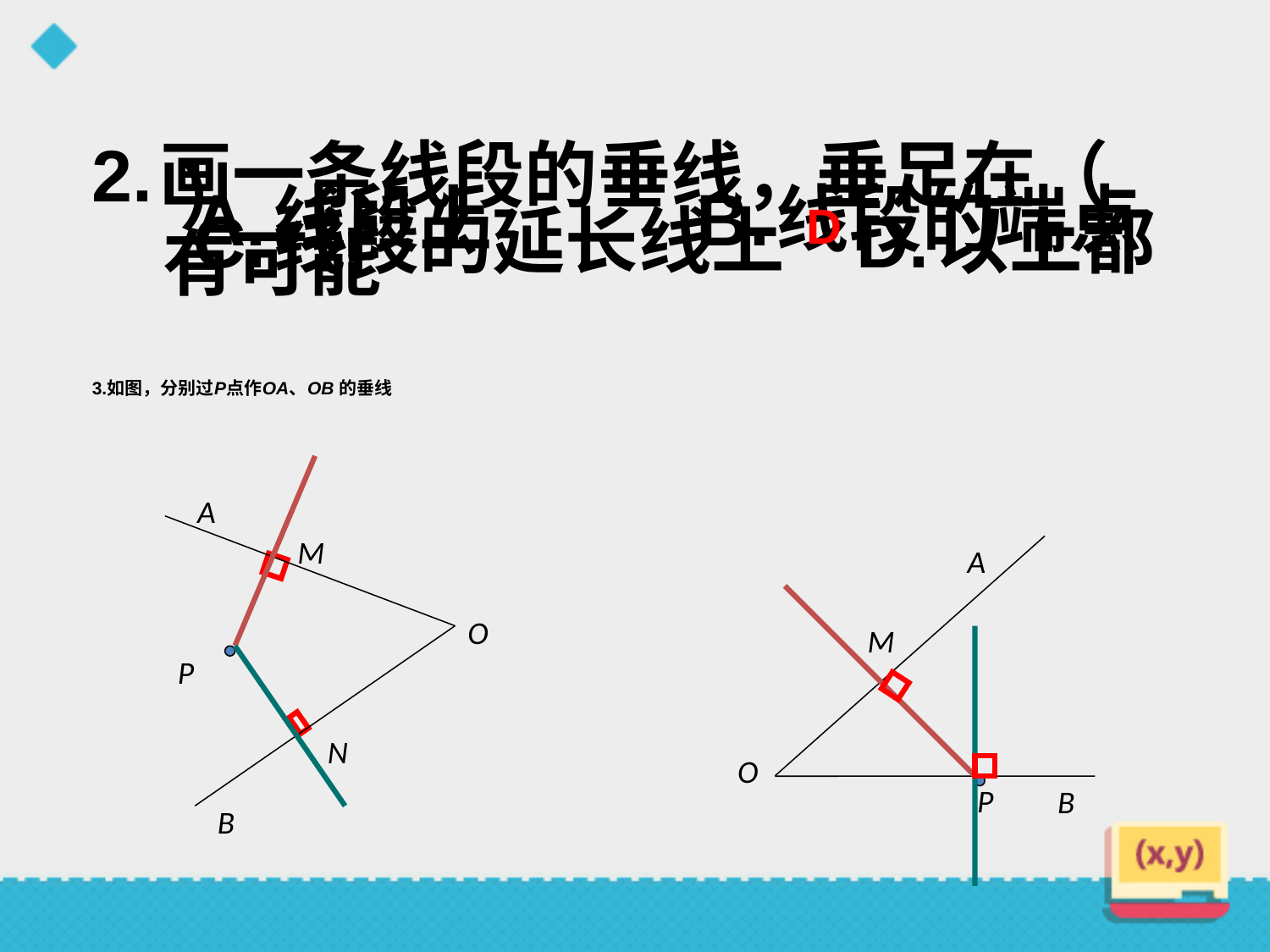

2.画一条线段的垂线，垂足在（    ）
     A.线段上            B.线段的端点
     C.线段的延长线上    D.以上都有可能

D

3.如图，分别过P点作OA、OB 的垂线

A

O
P

B
M
A

O
P

B

M

N